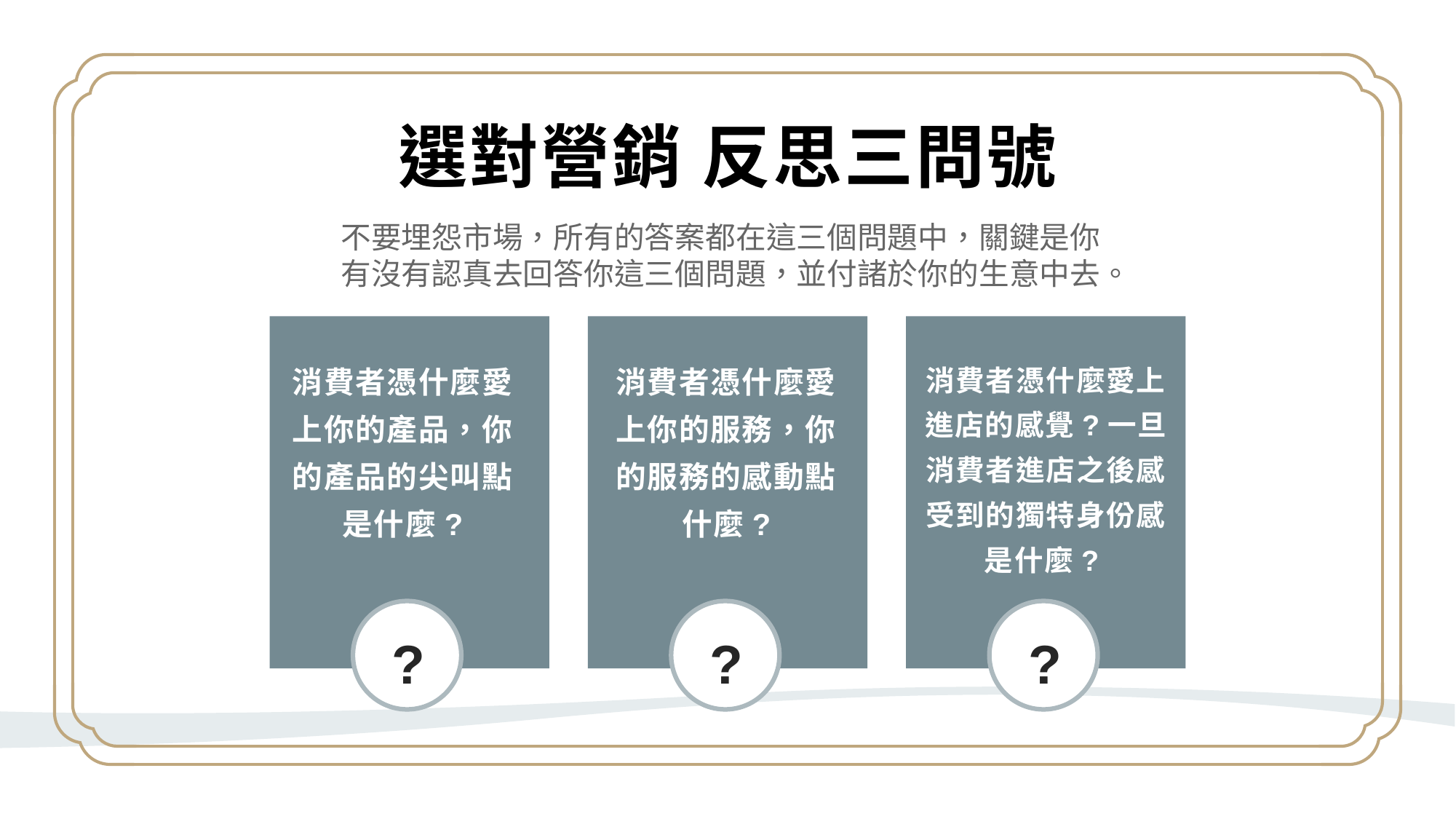

選對營銷 反思三問號
不要埋怨市場，所有的答案都在這三個問題中，關鍵是你有沒有認真去回答你這三個問題，並付諸於你的生意中去。

消費者憑什麼愛上你的產品，你的產品的尖叫點是什麼?
消費者憑什麼愛上你的服務，你的服務的感動點什麼?
消費者憑什麼愛上進店的感覺?一旦消費者進店之後感受到的獨特身份感是什麼?

?
?
?